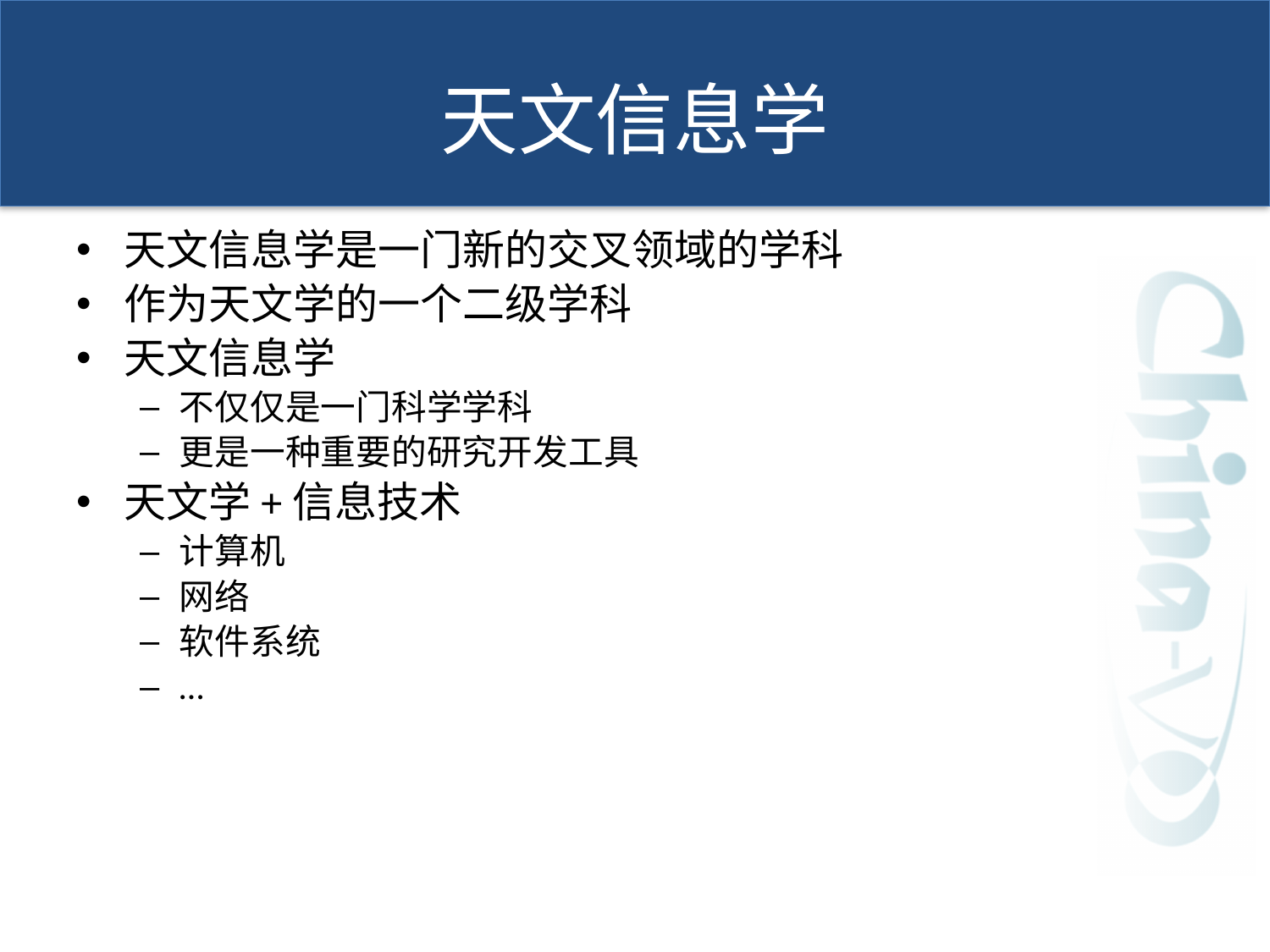

# 天文信息学
天文信息学是一门新的交叉领域的学科
作为天文学的一个二级学科
天文信息学
不仅仅是一门科学学科
更是一种重要的研究开发工具
天文学+信息技术
计算机
网络
软件系统
…